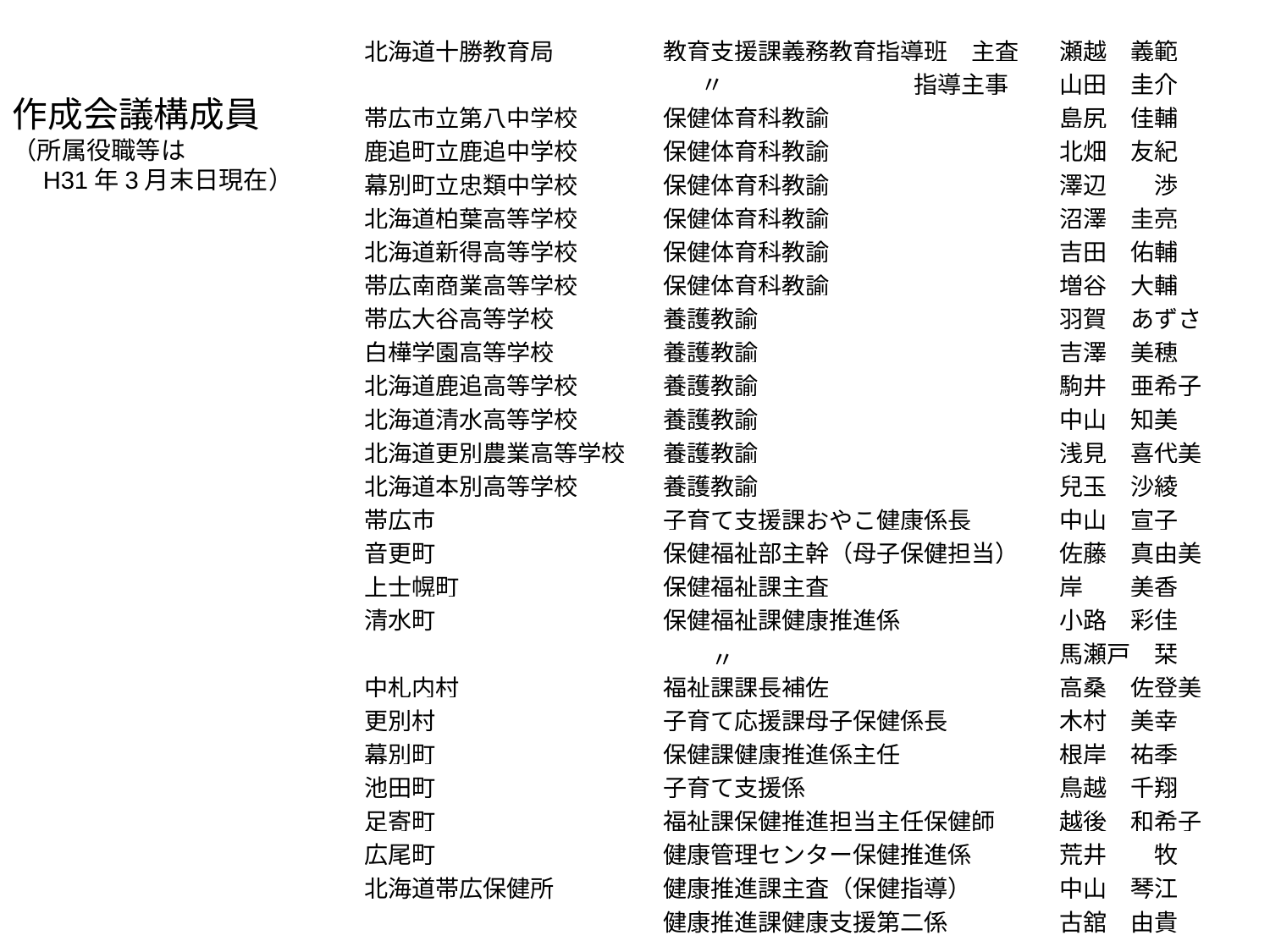

| 北海道十勝教育局 | 教育支援課義務教育指導班　主査 | 瀬越　義範 |
| --- | --- | --- |
|  | 〃　　　　　　　　指導主事 | 山田　圭介 |
| 帯広市立第八中学校 | 保健体育科教諭 | 島尻　佳輔 |
| 鹿追町立鹿追中学校 | 保健体育科教諭 | 北畑　友紀 |
| 幕別町立忠類中学校 | 保健体育科教諭 | 澤辺　　渉 |
| 北海道柏葉高等学校 | 保健体育科教諭 | 沼澤　圭亮 |
| 北海道新得高等学校 | 保健体育科教諭 | 吉田　佑輔 |
| 帯広南商業高等学校 | 保健体育科教諭 | 増谷　大輔 |
| 帯広大谷高等学校 | 養護教諭 | 羽賀　あずさ |
| 白樺学園高等学校 | 養護教諭 | 吉澤　美穂 |
| 北海道鹿追高等学校 | 養護教諭 | 駒井　亜希子 |
| 北海道清水高等学校 | 養護教諭 | 中山　知美 |
| 北海道更別農業高等学校 | 養護教諭 | 浅見　喜代美 |
| 北海道本別高等学校 | 養護教諭 | 兒玉　沙綾 |
| 帯広市 | 子育て支援課おやこ健康係長 | 中山　宣子 |
| 音更町 | 保健福祉部主幹（母子保健担当） | 佐藤　真由美 |
| 上士幌町 | 保健福祉課主査 | 岸　　美香 |
| 清水町 | 保健福祉課健康推進係 　　〃 | 小路　彩佳 |
|  |  | 馬瀬戸　栞 |
| 中札内村 | 福祉課課長補佐 | 高桑　佐登美 |
| 更別村 | 子育て応援課母子保健係長 | 木村　美幸 |
| 幕別町 | 保健課健康推進係主任 | 根岸　祐季 |
| 池田町 | 子育て支援係 | 鳥越　千翔 |
| 足寄町 | 福祉課保健推進担当主任保健師 | 越後　和希子 |
| 広尾町 | 健康管理センター保健推進係 | 荒井　　牧 |
| 北海道帯広保健所 | 健康推進課主査（保健指導） | 中山　琴江 |
|  | 健康推進課健康支援第二係 | 古舘　由貴 |
作成会議構成員
（所属役職等は
　H31年3月末日現在）

9